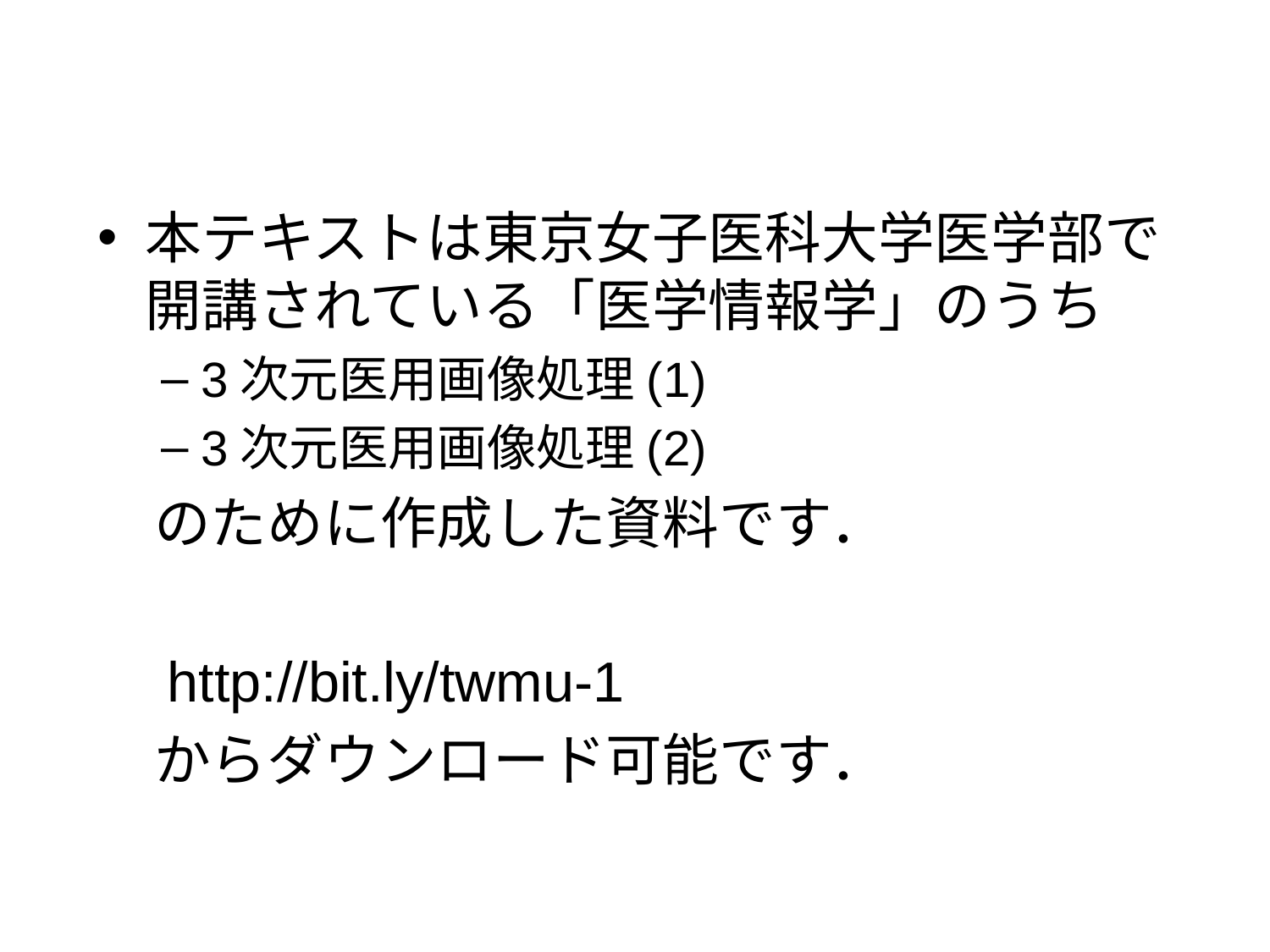

#
本テキストは東京女子医科大学医学部で開講されている「医学情報学」のうち
3次元医用画像処理(1)
3次元医用画像処理(2)
　のために作成した資料です．

　http://bit.ly/twmu-1
　からダウンロード可能です．